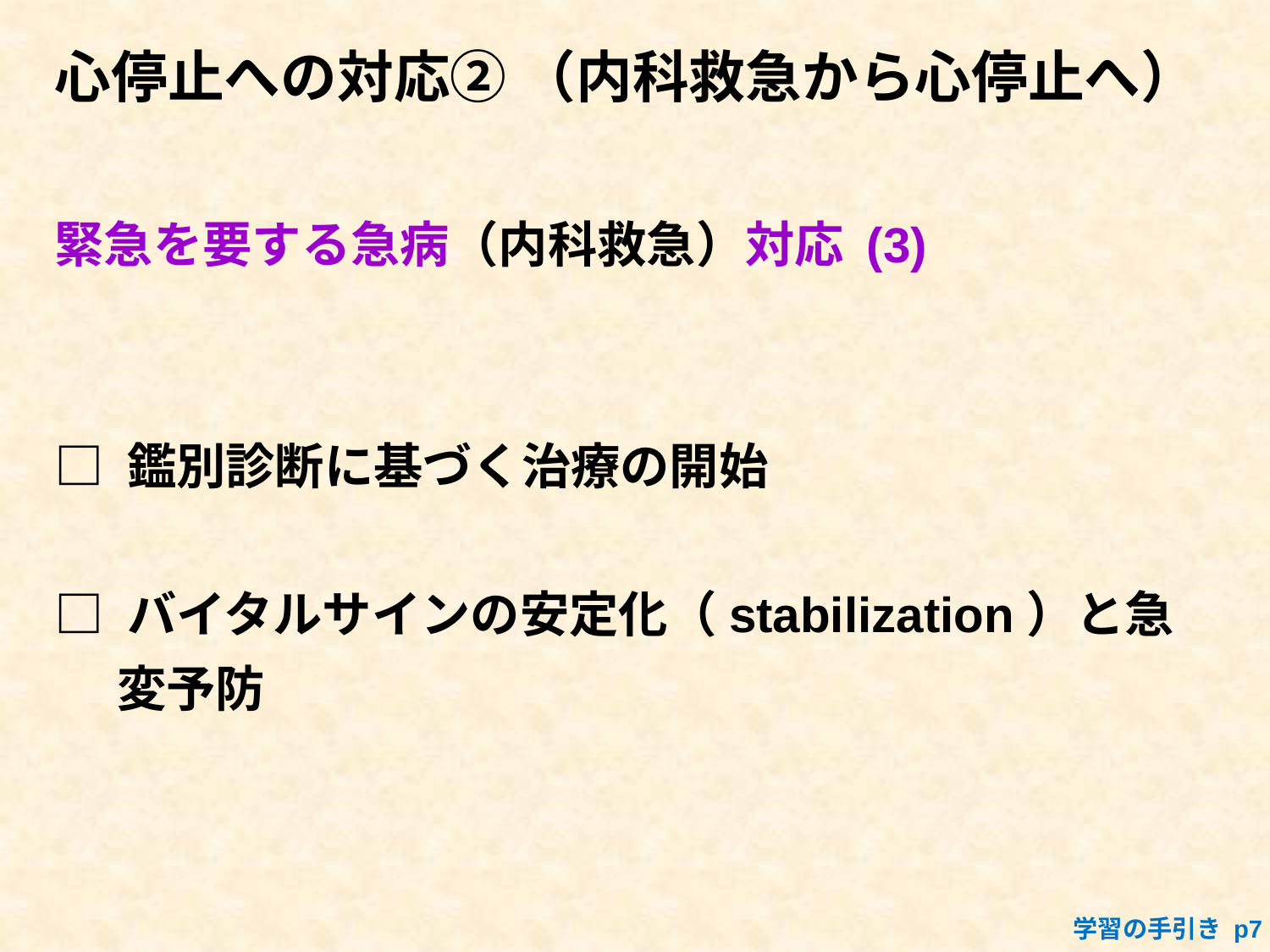

心停止への対応② （内科救急から心停止へ）
緊急を要する急病（内科救急）対応 (3)

□ 鑑別診断に基づく治療の開始

□ バイタルサインの安定化（stabilization）と急変予防
学習の手引き p7